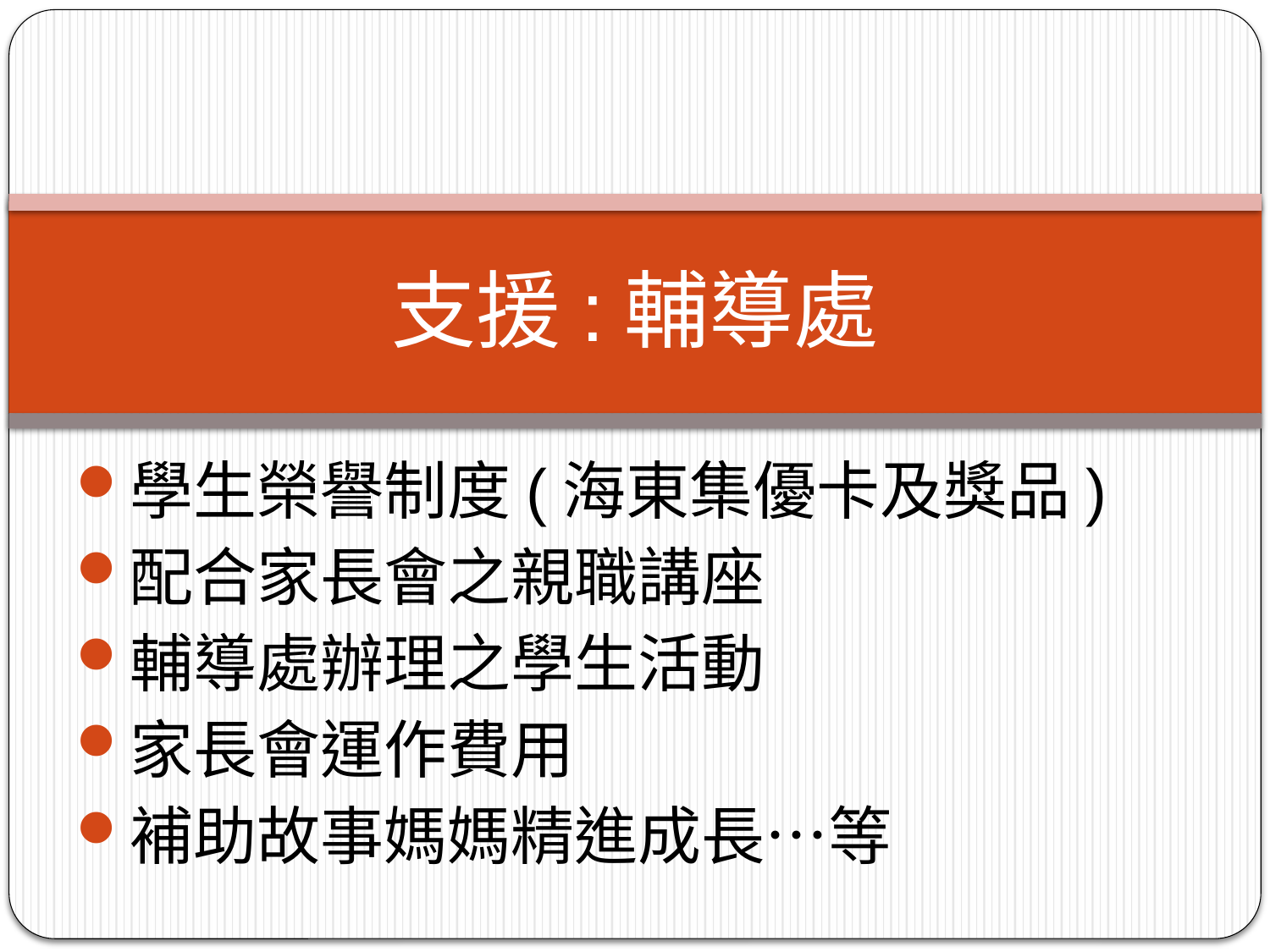

# 支援:輔導處
學生榮譽制度(海東集優卡及獎品)
配合家長會之親職講座
輔導處辦理之學生活動
家長會運作費用
補助故事媽媽精進成長…等